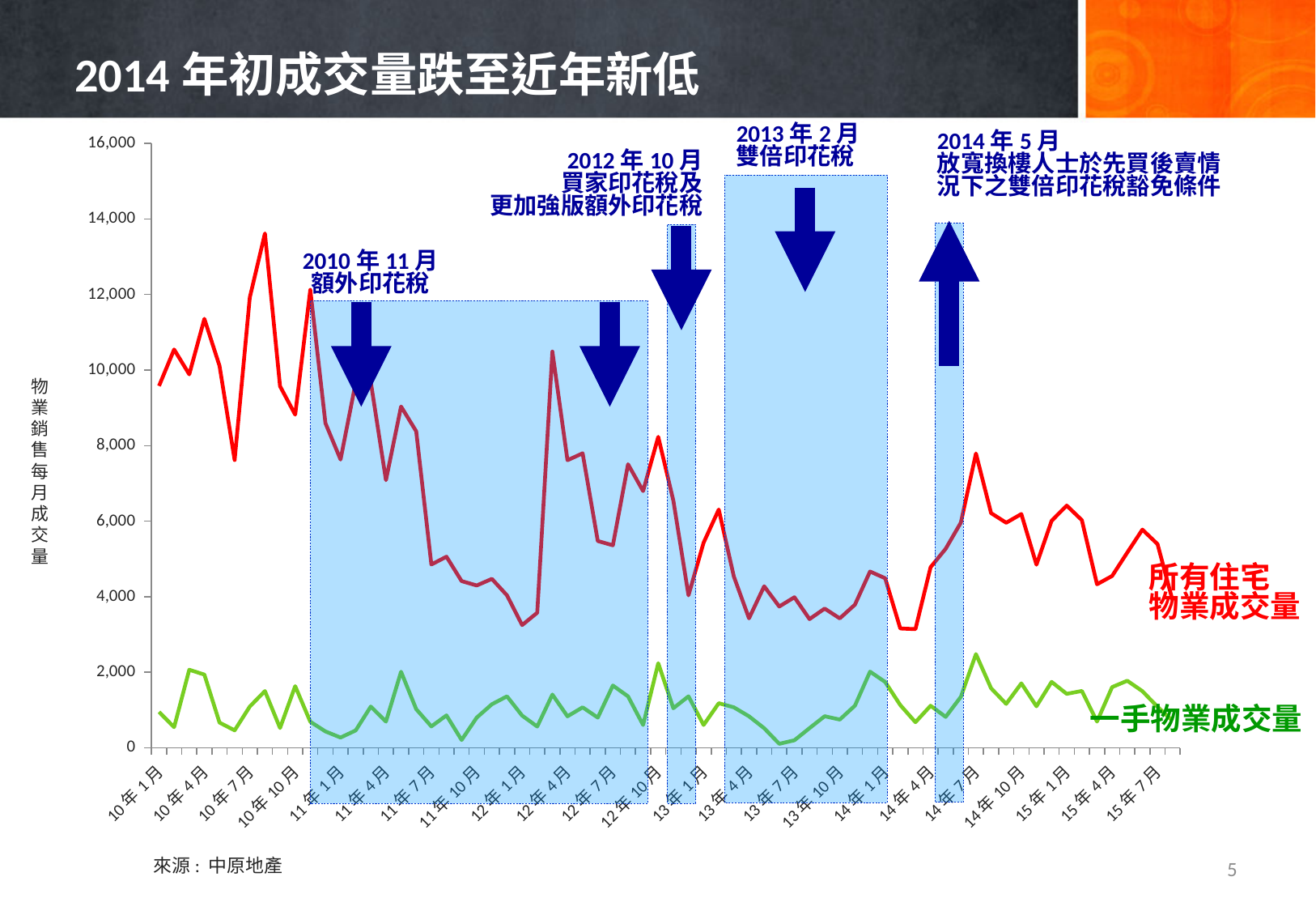

# 2014年初成交量跌至近年新低
2013年2月
雙倍印花稅

### Chart

| Category |  |  |
|---|---|---|
| 10年1月 | 9580.0 | 950.0 |
| 10年2月 | 10546.0 | 546.0 |
| 10年3月 | 9887.0 | 2067.0 |
| 10年4月 | 11357.0 | 1937.0 |
| 10年5月 | 10111.0 | 668.0 |
| 10年6月 | 7619.0 | 462.0 |
| 10年7月 | 11921.0 | 1092.0 |
| 10年8月 | 13617.0 | 1502.0 |
| 10年9月 | 9574.0 | 524.0 |
| 10年10月 | 8820.0 | 1632.0 |
| 10年11月 | 12125.0 | 691.0 |
| 10年12月 | 8595.0 | 433.0 |
| 11年1月 | 7632.0 | 271.0 |
| 11年2月 | 9670.0 | 460.0 |
| 11年3月 | 9681.0 | 1092.0 |
| 11年4月 | 7086.0 | 694.0 |
| 11年5月 | 9036.0 | 2014.0 |
| 11年6月 | 8380.0 | 1024.0 |
| 11年7月 | 4852.0 | 566.0 |
| 11年8月 | 5059.0 | 858.0 |
| 11年9月 | 4414.0 | 207.0 |
| 11年10月 | 4297.0 | 800.0 |
| 11年11月 | 4472.0 | 1152.0 |
| 11年12月 | 4037.0 | 1363.0 |
| 12年1月 | 3249.0 | 852.0 |
| 12年2月 | 3576.0 | 563.0 |
| 12年3月 | 10490.0 | 1410.0 |
| 12年4月 | 7614.0 | 834.0 |
| 12年5月 | 7797.0 | 1071.0 |
| 12年6月 | 5475.0 | 800.0 |
| 12年7月 | 5360.0 | 1649.0 |
| 12年8月 | 7507.0 | 1362.0 |
| 12年9月 | 6796.0 | 605.0 |
| 12年10月 | 8233.0 | 2239.0 |
| 12年11月 | 6546.0 | 1048.0 |
| 12年12月 | 4037.0 | 1363.0 |
| 13年1月 | 5430.0 | 605.0 |
| 13年2月 | 6307.0 | 1181.0 |
| 13年3月 | 4534.0 | 1072.0 |
| 13年4月 | 3427.0 | 833.0 |
| 13年5月 | 4276.0 | 519.0 |
| 13年6月 | 3740.0 | 106.0 |
| 13年7月 | 3986.0 | 200.0 |
| 13年8月 | 3407.0 | 521.0 |
| 13年9月 | 3686.0 | 836.0 |
| 13年10月 | 3426.0 | 748.0 |
| 13年11月 | 3790.0 | 1116.0 |
| 13年12月 | 4667.0 | 2016.0 |
| 14年1月 | 4488.0 | 1743.0 |
| 14年2月 | 3159.0 | 1131.0 |
| 14年3月 | 3141.0 | 678.0 |
| 14年4月 | 4781.0 | 1114.0 |
| 14年5月 | 5270.0 | 818.0 |
| 14年6月 | 5960.0 | 1349.0 |
| 14年7月 | 7792.0 | 2481.0 |
| 14年8月 | 6212.0 | 1575.0 |
| 14年9月 | 5958.0 | 1163.0 |
| 14年10月 | 6189.0 | 1706.0 |
| 14年11月 | 4848.0 | 1100.0 |
| 14年12月 | 6009.0 | 1745.0 |
| 15年1月 | 6412.0 | 1428.0 |
| 15年2月 | 6027.0 | 1504.0 |
| 15年3月 | 4329.0 | 694.0 |
| 15年4月 | 4549.0 | 1607.0 |
| 15年5月 | 5168.0 | 1776.0 |
| 15年6月 | 5776.0 | 1500.0 |
| 15年7月 | 5393.0 | 1086.0 |
| 15年8月 | 3896.0 | 715.0 |
2014年5月
放寬換樓人士於先買後賣情況下之雙倍印花稅豁免條件
2012年10月
買家印花稅及
更加強版額外印花稅

2010年11月
額外印花稅

物業銷售每月成交量
所有住宅
物業成交量
一手物業成交量
5
來源: 中原地產